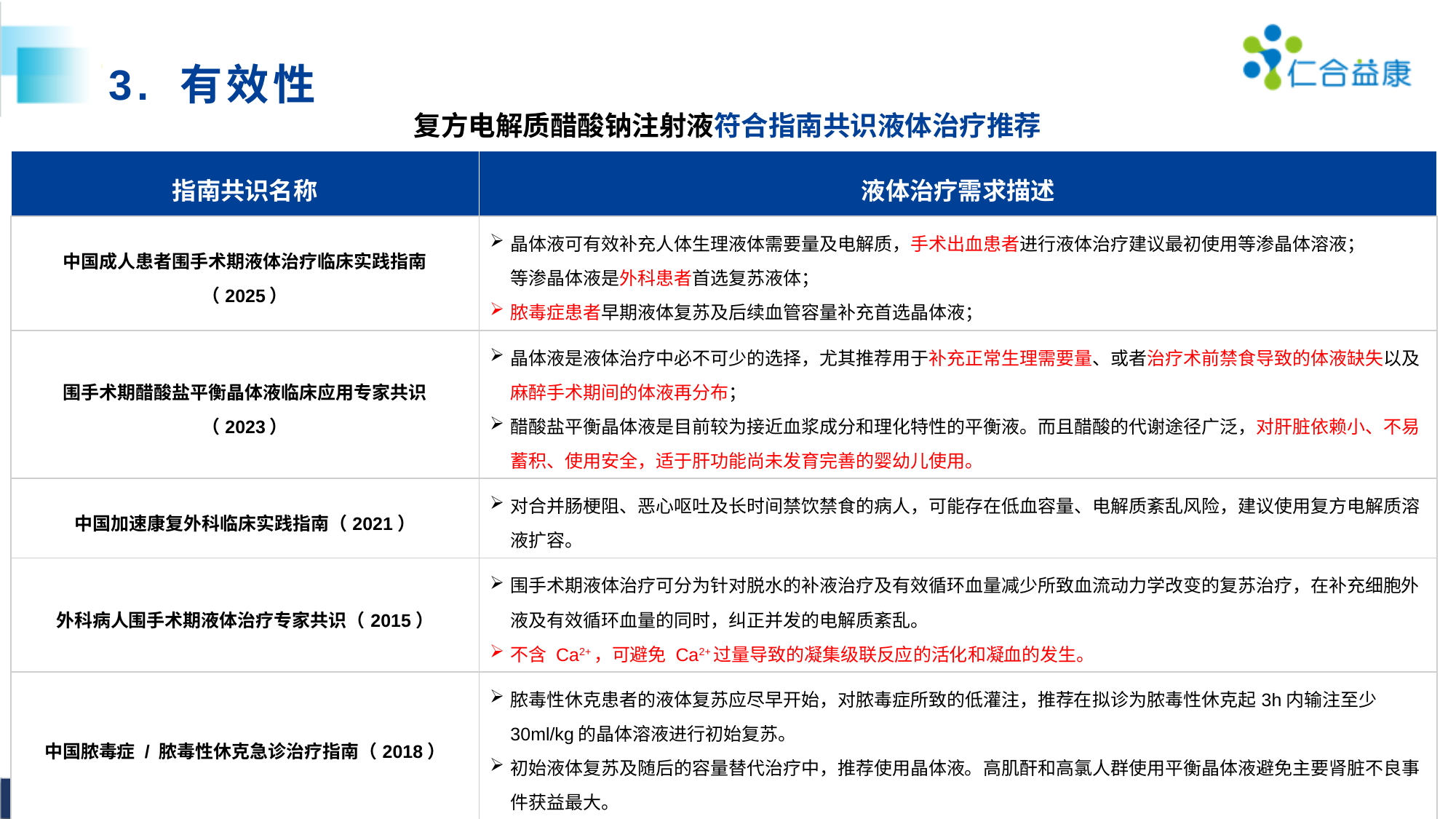

# 3. 有效性
复方电解质醋酸钠注射液符合指南共识液体治疗推荐
| 指南共识名称 | 液体治疗需求描述 |
| --- | --- |
| 中国成人患者围手术期液体治疗临床实践指南（2025） | 晶体液可有效补充人体生理液体需要量及电解质，手术出血患者进行液体治疗建议最初使用等渗晶体溶液； 等渗晶体液是外科患者首选复苏液体； 脓毒症患者早期液体复苏及后续血管容量补充首选晶体液； |
| 围手术期醋酸盐平衡晶体液临床应用专家共识（2023） | 晶体液是液体治疗中必不可少的选择，尤其推荐用于补充正常生理需要量、或者治疗术前禁食导致的体液缺失以及麻醉手术期间的体液再分布； 醋酸盐平衡晶体液是目前较为接近血浆成分和理化特性的平衡液。而且醋酸的代谢途径广泛，对肝脏依赖小、不易蓄积、使用安全，适于肝功能尚未发育完善的婴幼儿使用。 |
| 中国加速康复外科临床实践指南（2021） | 对合并肠梗阻、恶心呕吐及长时间禁饮禁食的病人，可能存在低血容量、电解质紊乱风险，建议使用复方电解质溶液扩容。 |
| 外科病人围手术期液体治疗专家共识（2015） | 围手术期液体治疗可分为针对脱水的补液治疗及有效循环血量减少所致血流动力学改变的复苏治疗，在补充细胞外液及有效循环血量的同时，纠正并发的电解质紊乱。 不含 Ca2+，可避免 Ca2+过量导致的凝集级联反应的活化和凝血的发生。 |
| 中国脓毒症 / 脓毒性休克急诊治疗指南（2018） | 脓毒性休克患者的液体复苏应尽早开始，对脓毒症所致的低灌注，推荐在拟诊为脓毒性休克起3h内输注至少30ml/kg的晶体溶液进行初始复苏。 初始液体复苏及随后的容量替代治疗中，推荐使用晶体液。高肌酐和高氯人群使用平衡晶体液避免主要肾脏不良事件获益最大。 |